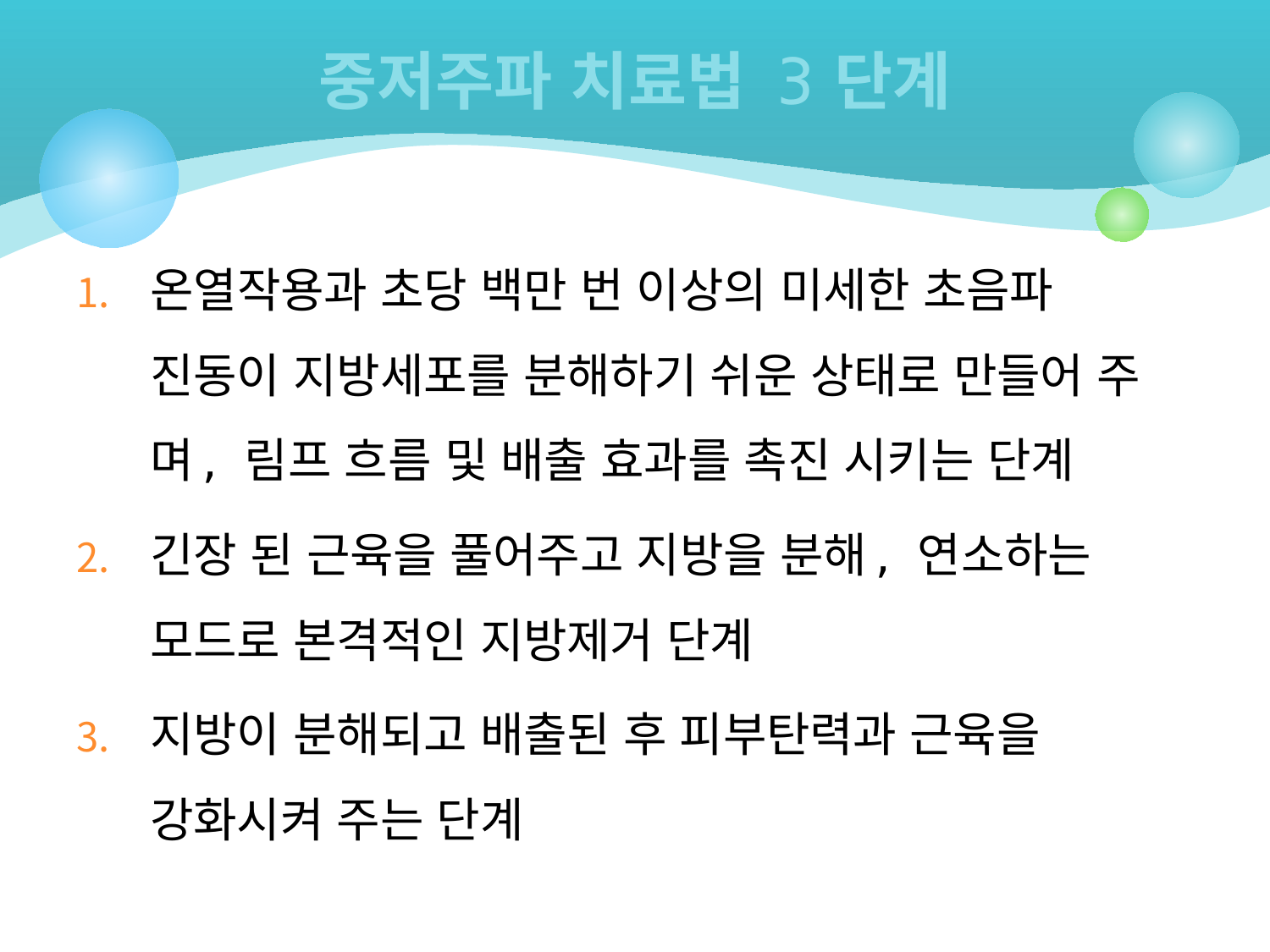

# 중저주파 치료법 3단계
온열작용과 초당 백만 번 이상의 미세한 초음파 진동이 지방세포를 분해하기 쉬운 상태로 만들어 주며, 림프 흐름 및 배출 효과를 촉진 시키는 단계
긴장 된 근육을 풀어주고 지방을 분해, 연소하는 모드로 본격적인 지방제거 단계
지방이 분해되고 배출된 후 피부탄력과 근육을 강화시켜 주는 단계